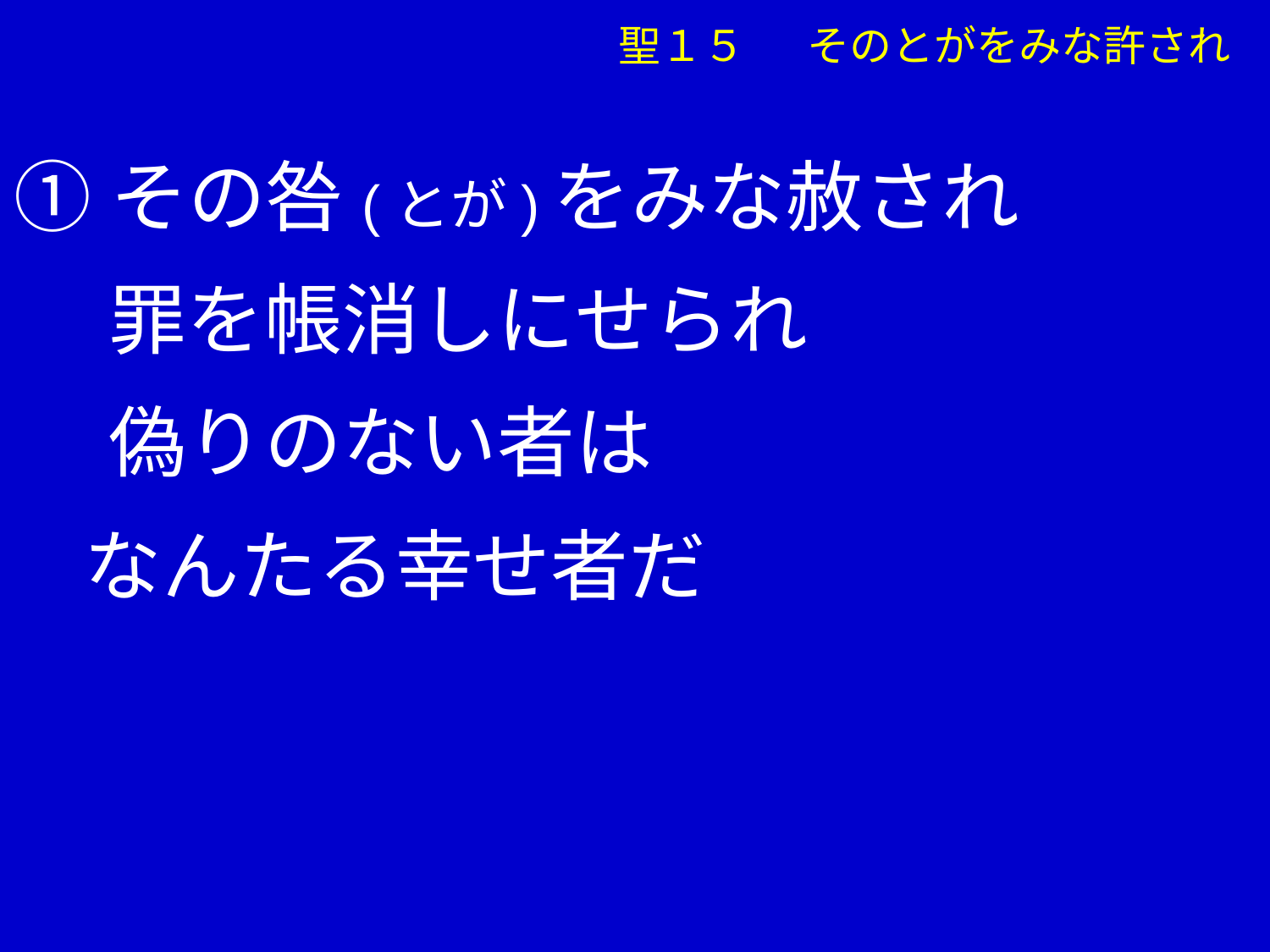

聖１５　  そのとがをみな許され
①その咎(とが)をみな赦され
　 罪を帳消しにせられ
　 偽りのない者は
   なんたる幸せ者だ